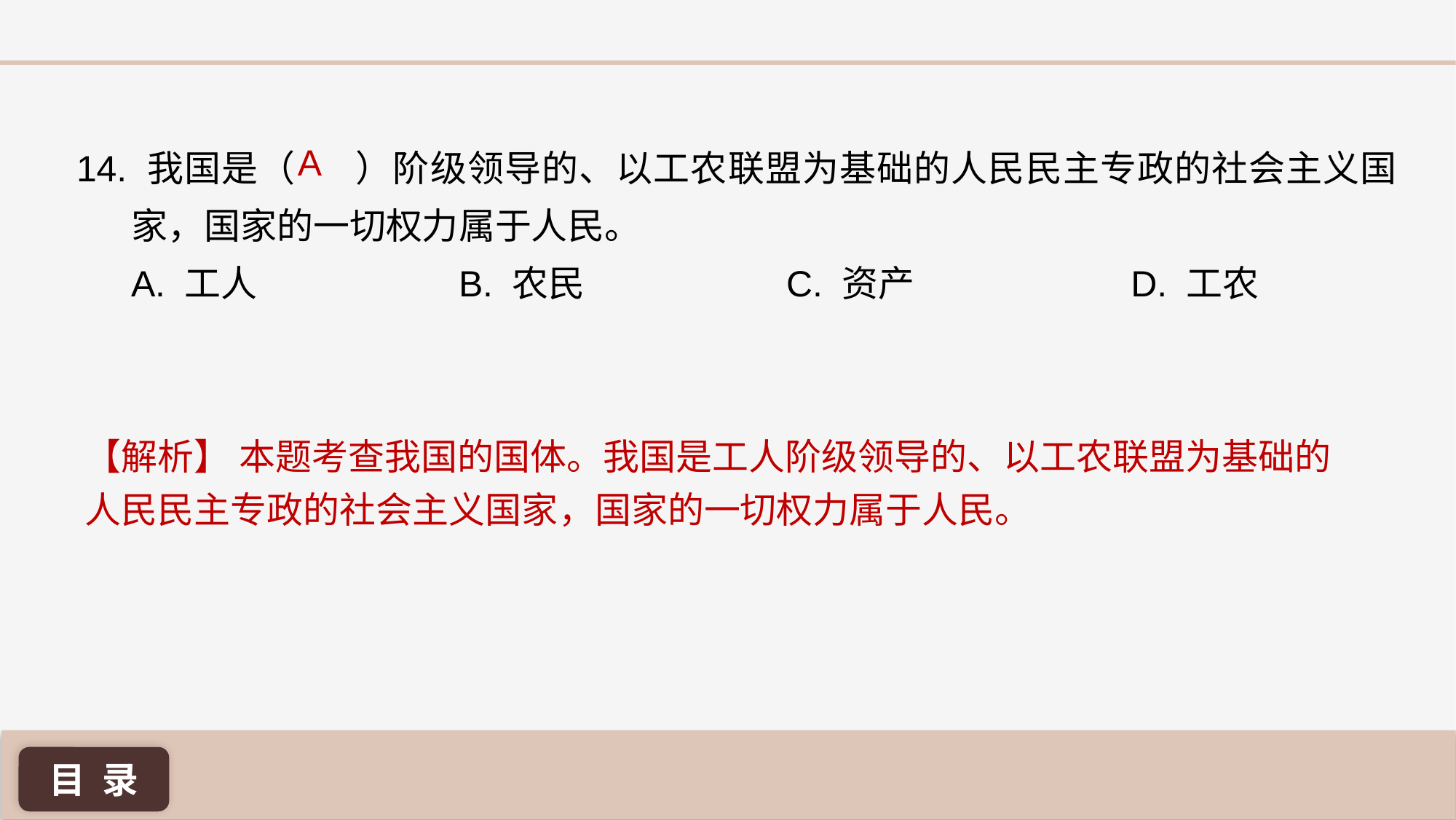

A
14. 我国是（ 	）阶级领导的、以工农联盟为基础的人民民主专政的社会主义国家，国家的一切权力属于人民。
A. 工人 		B. 农民 		C. 资产		 D. 工农
【解析】 本题考查我国的国体。我国是工人阶级领导的、以工农联盟为基础的人民民主专政的社会主义国家，国家的一切权力属于人民。